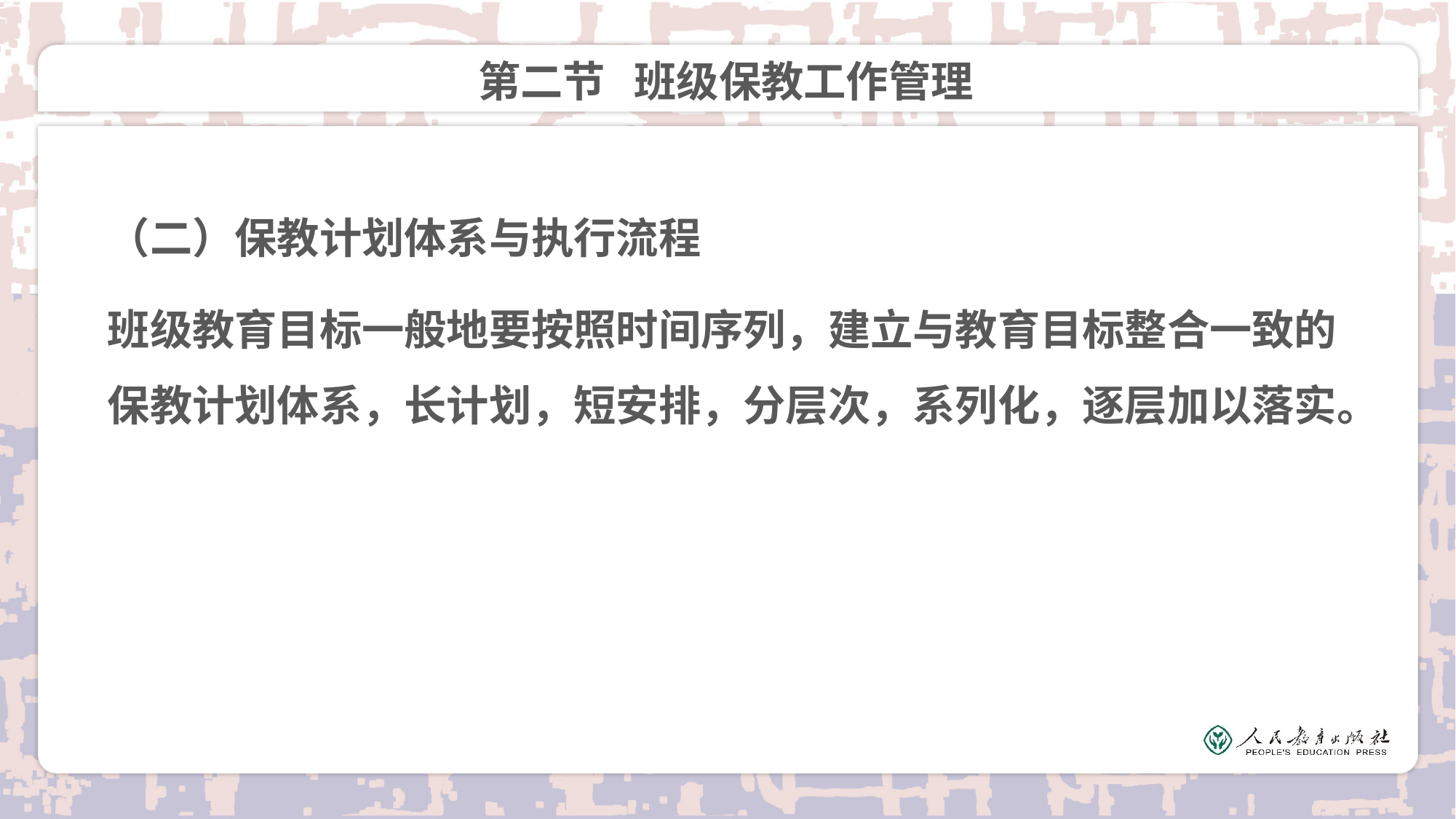

# 第二节   班级保教工作管理
（二）保教计划体系与执行流程
班级教育目标一般地要按照时间序列，建立与教育目标整合一致的保教计划体系，长计划，短安排，分层次，系列化，逐层加以落实。